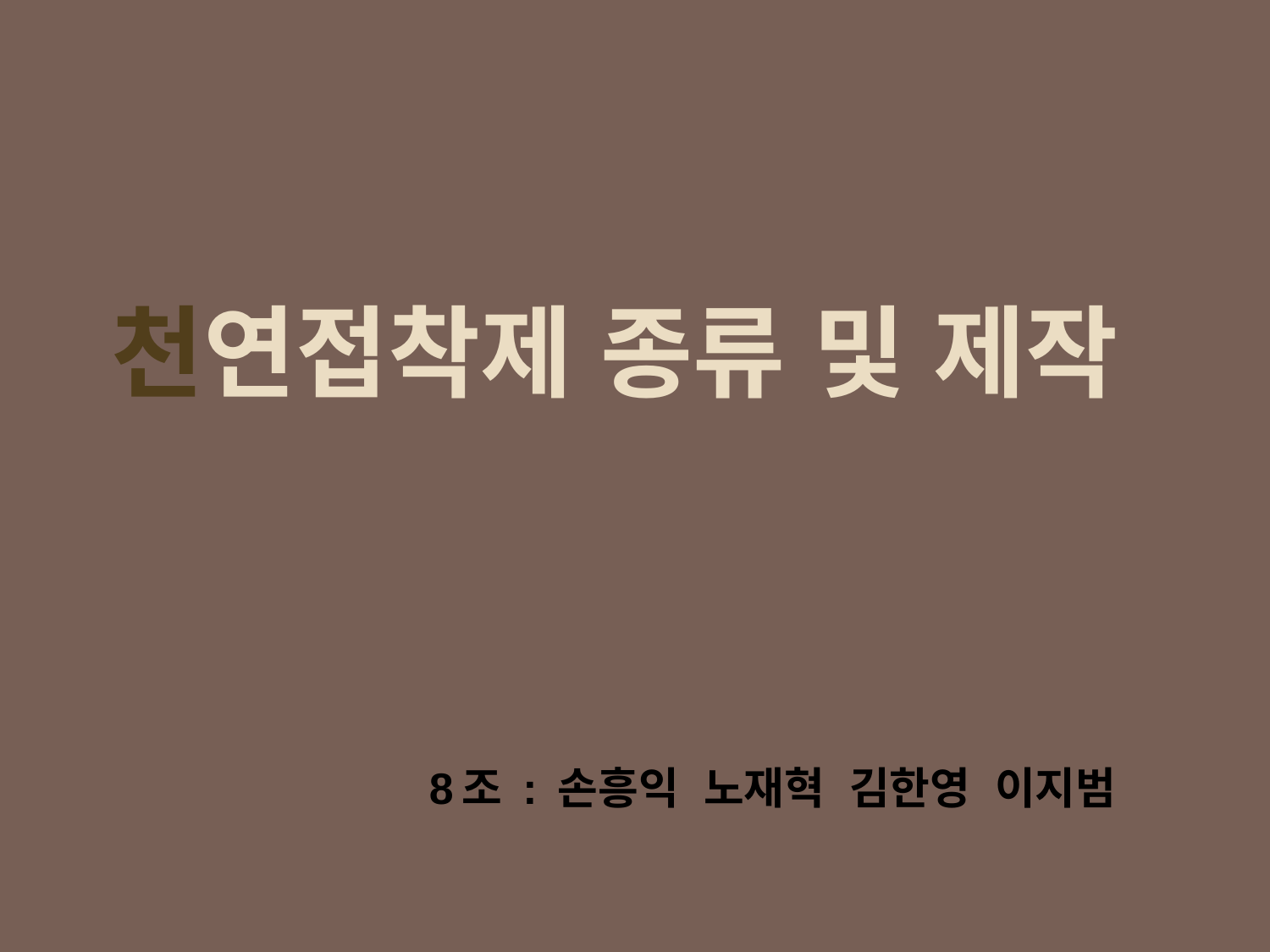

천연접착제 종류 및 제작
8조 : 손흥익  노재혁  김한영  이지범